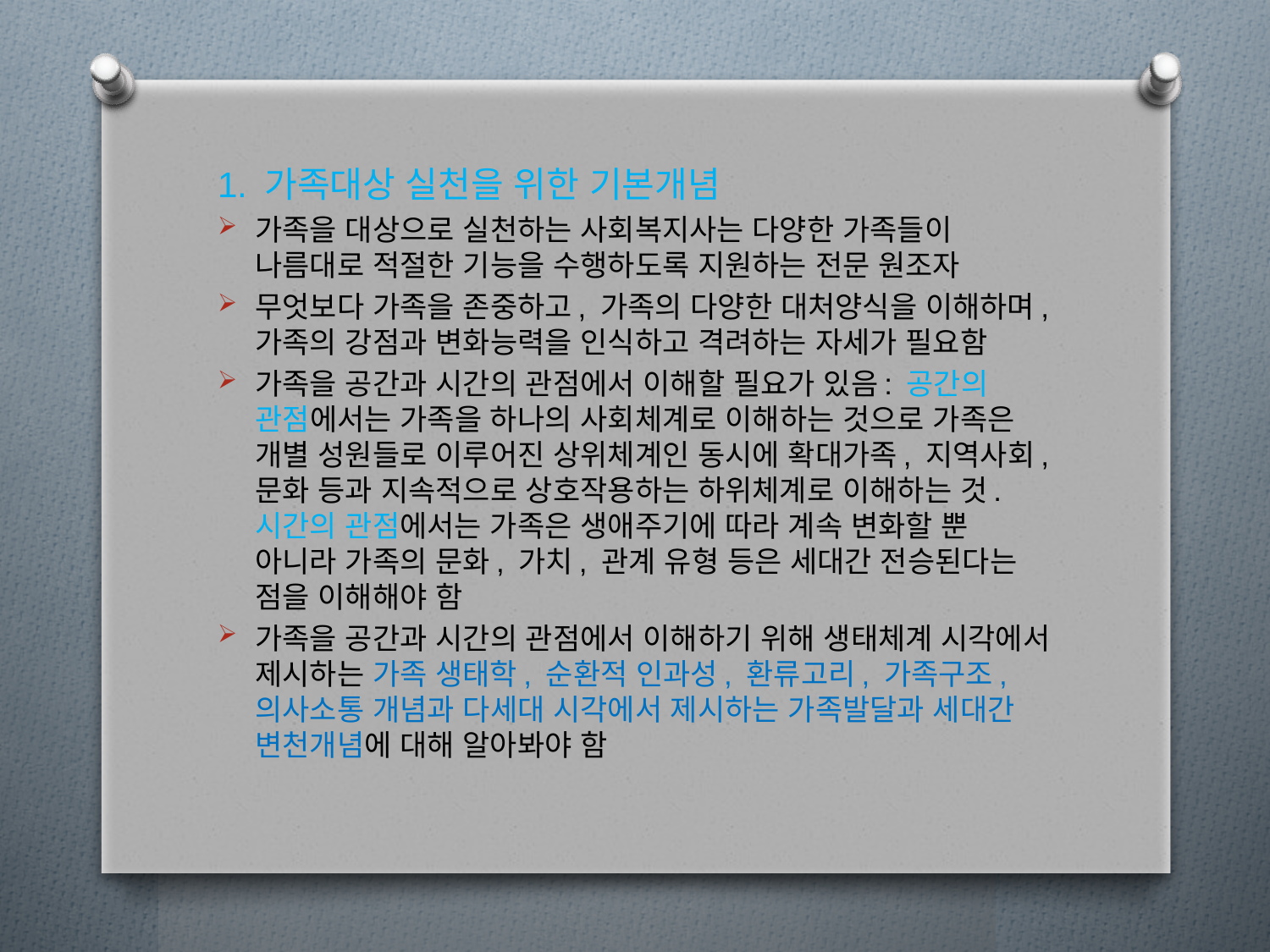

1. 가족대상 실천을 위한 기본개념
가족을 대상으로 실천하는 사회복지사는 다양한 가족들이 나름대로 적절한 기능을 수행하도록 지원하는 전문 원조자
무엇보다 가족을 존중하고, 가족의 다양한 대처양식을 이해하며, 가족의 강점과 변화능력을 인식하고 격려하는 자세가 필요함
가족을 공간과 시간의 관점에서 이해할 필요가 있음: 공간의 관점에서는 가족을 하나의 사회체계로 이해하는 것으로 가족은 개별 성원들로 이루어진 상위체계인 동시에 확대가족, 지역사회, 문화 등과 지속적으로 상호작용하는 하위체계로 이해하는 것. 시간의 관점에서는 가족은 생애주기에 따라 계속 변화할 뿐 아니라 가족의 문화, 가치, 관계 유형 등은 세대간 전승된다는 점을 이해해야 함
가족을 공간과 시간의 관점에서 이해하기 위해 생태체계 시각에서 제시하는 가족 생태학, 순환적 인과성, 환류고리, 가족구조, 의사소통 개념과 다세대 시각에서 제시하는 가족발달과 세대간 변천개념에 대해 알아봐야 함